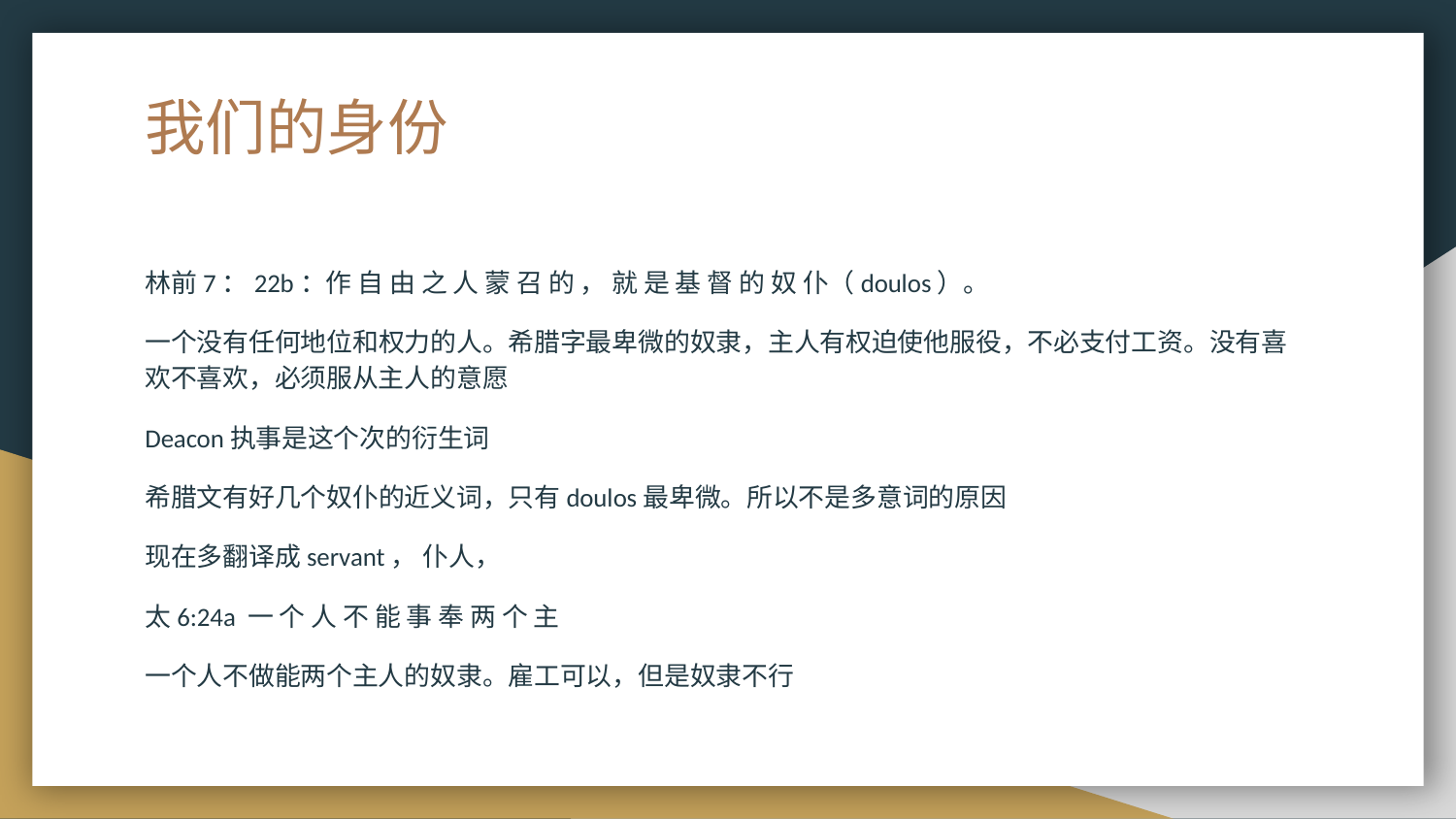

# 我们的身份
林前7：22b：作 自 由 之 人 蒙 召 的 ， 就 是 基 督 的 奴 仆（doulos）。
一个没有任何地位和权力的人。希腊字最卑微的奴隶，主人有权迫使他服役，不必支付工资。没有喜欢不喜欢，必须服从主人的意愿
Deacon执事是这个次的衍生词
希腊文有好几个奴仆的近义词，只有doulos最卑微。所以不是多意词的原因
现在多翻译成servant， 仆人，
太6:24a 一 个 人 不 能 事 奉 两 个 主
一个人不做能两个主人的奴隶。雇工可以，但是奴隶不行